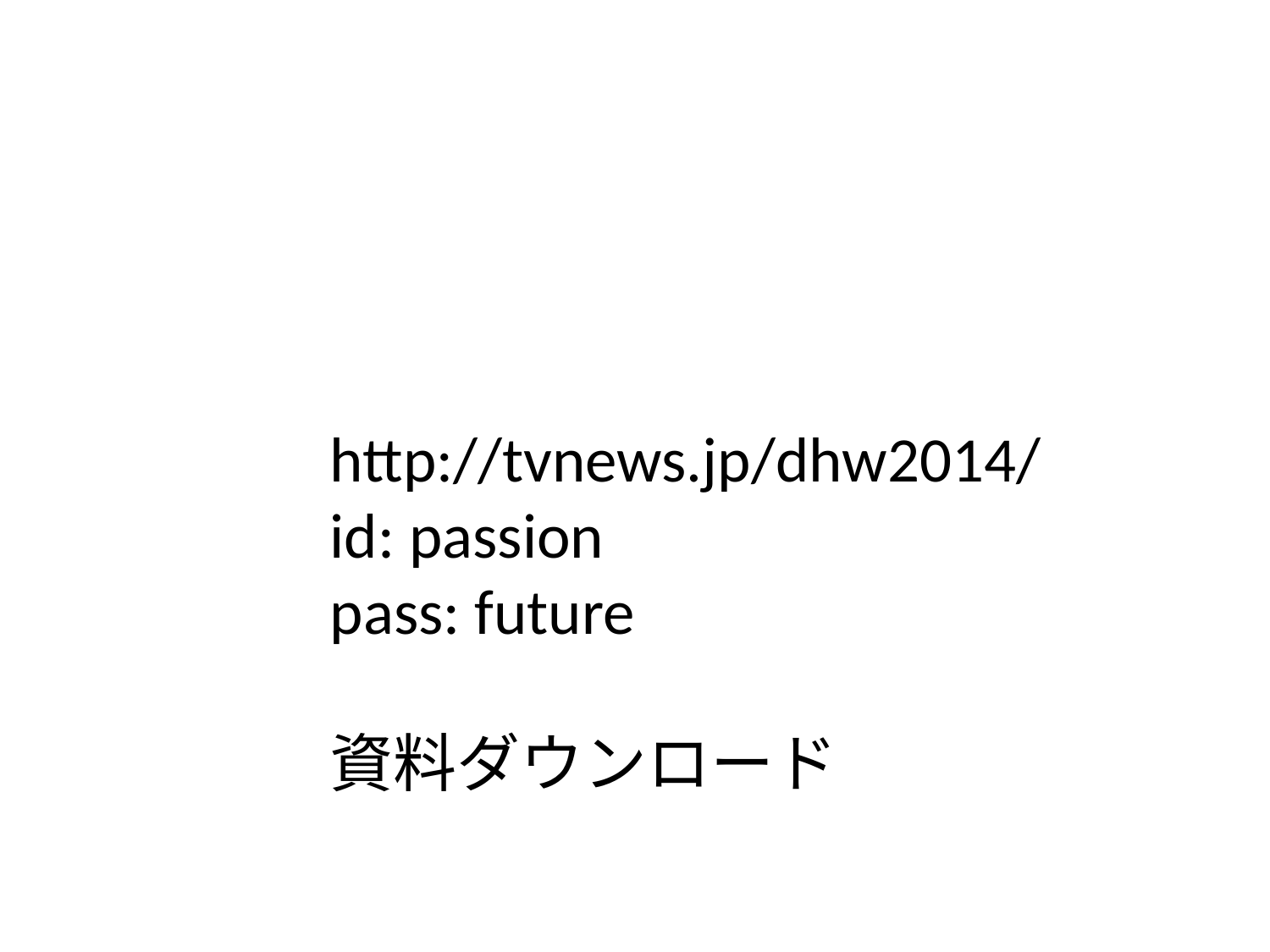

#
http://tvnews.jp/dhw2014/
id: passion
pass: future

資料ダウンロード